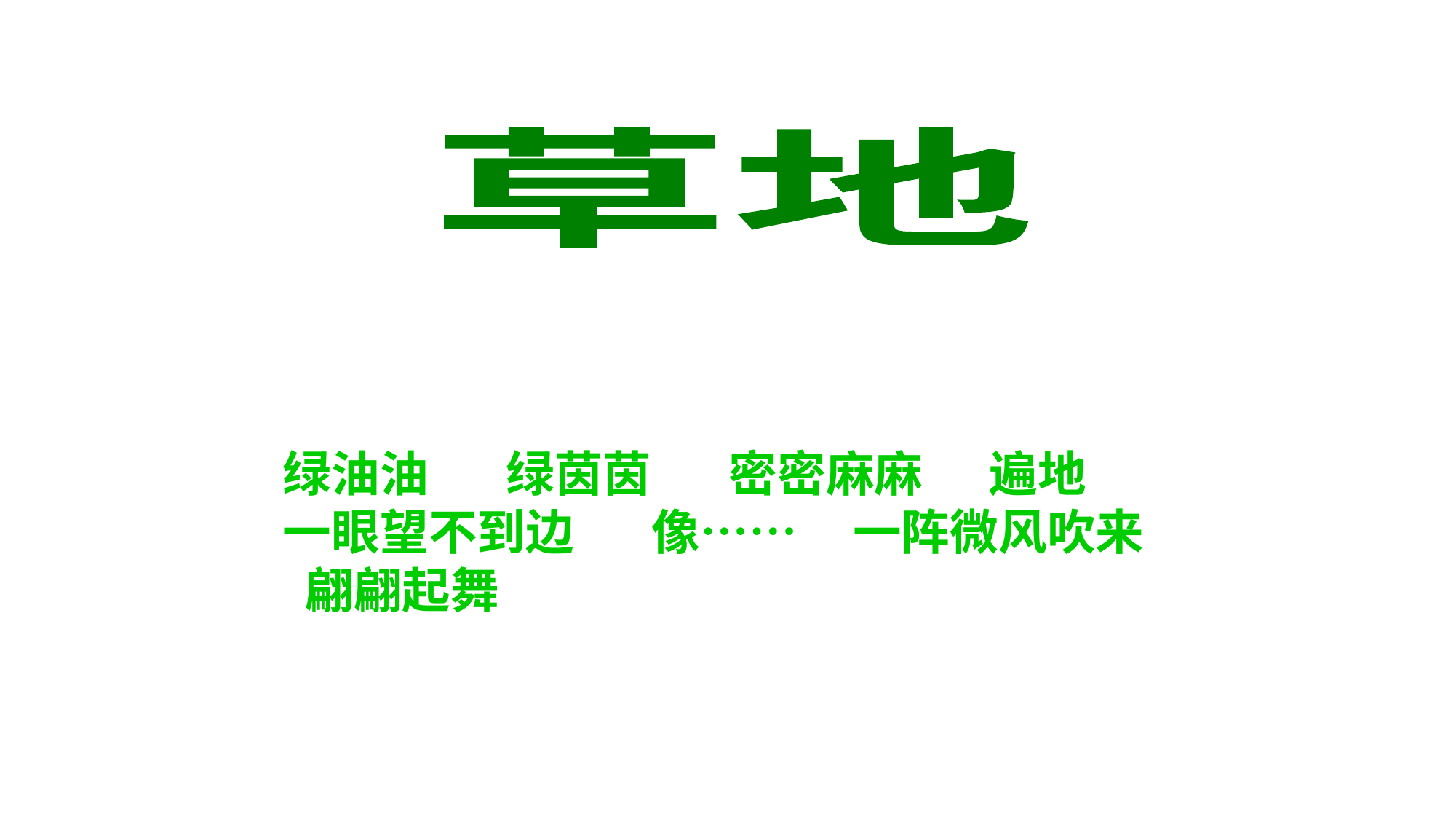

草地
绿油油       绿茵茵       密密麻麻      遍地
一眼望不到边       像……     一阵微风吹来     翩翩起舞